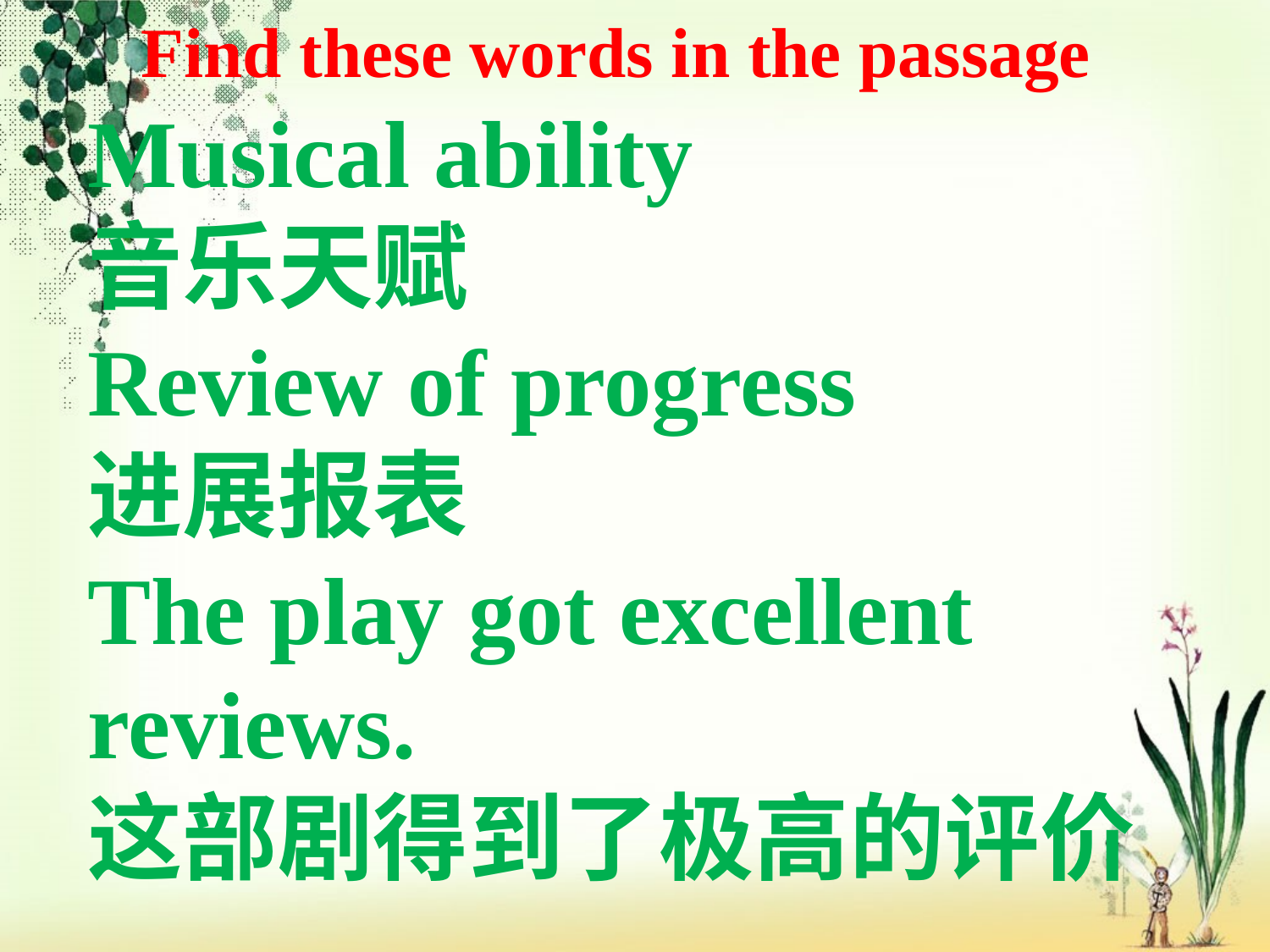

# Find these words in the passage
Musical ability
音乐天赋
Review of progress
进展报表
The play got excellent reviews.
这部剧得到了极高的评价